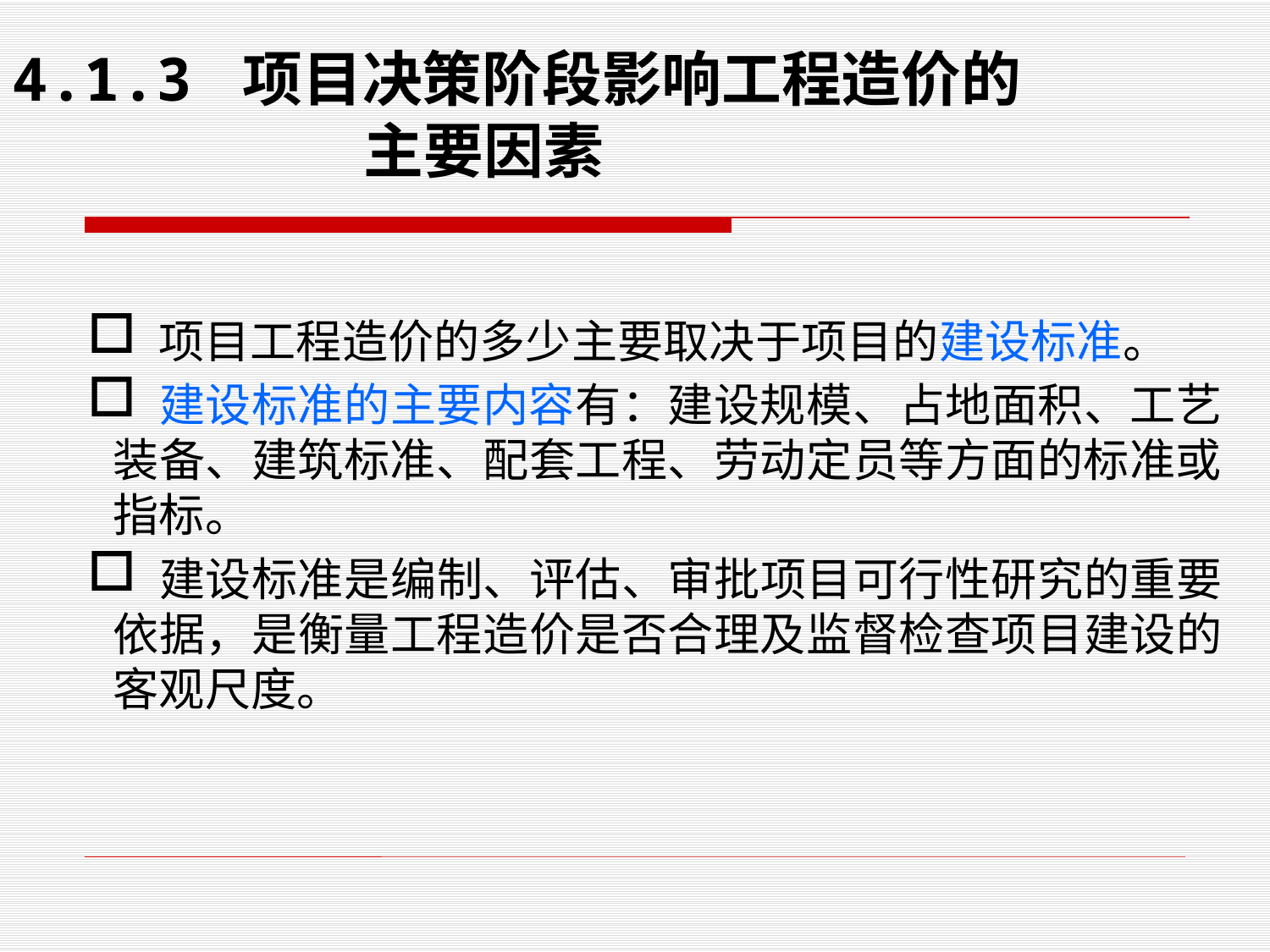

# 4.1.3 项目决策阶段影响工程造价的 主要因素
 项目工程造价的多少主要取决于项目的建设标准。
 建设标准的主要内容有：建设规模、占地面积、工艺装备、建筑标准、配套工程、劳动定员等方面的标准或指标。
 建设标准是编制、评估、审批项目可行性研究的重要依据，是衡量工程造价是否合理及监督检查项目建设的客观尺度。